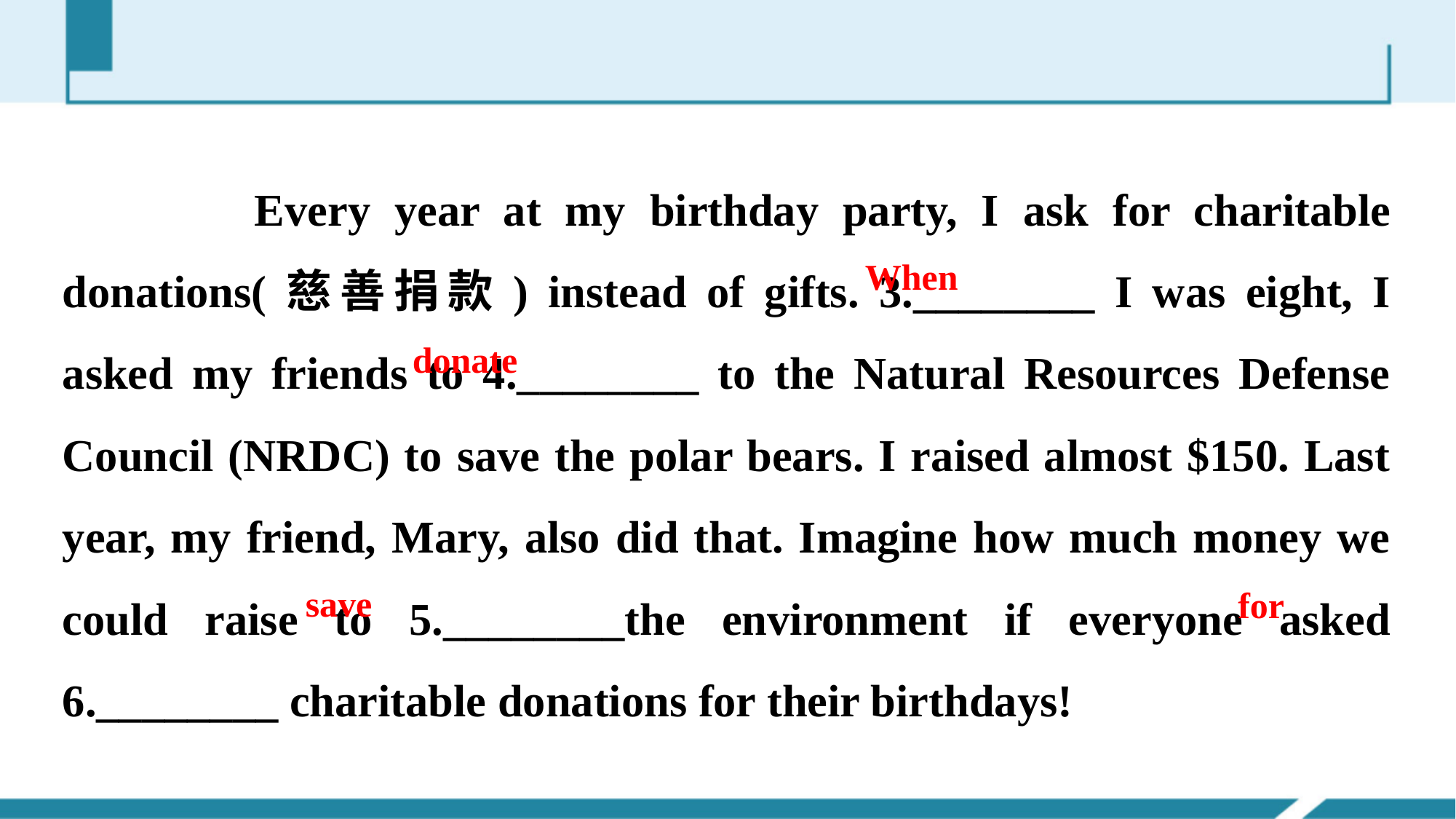

Every year at my birthday party, I ask for charitable donations(慈善捐款) instead of gifts. 3.________ I was eight, I asked my friends to 4.________ to the Natural Resources Defense Council (NRDC) to save the polar bears. I raised almost $150. Last year, my friend, Mary, also did that. Imagine how much money we could raise to 5.________the environment if everyone asked 6.________ charitable donations for their birthdays!
When
donate
save
for